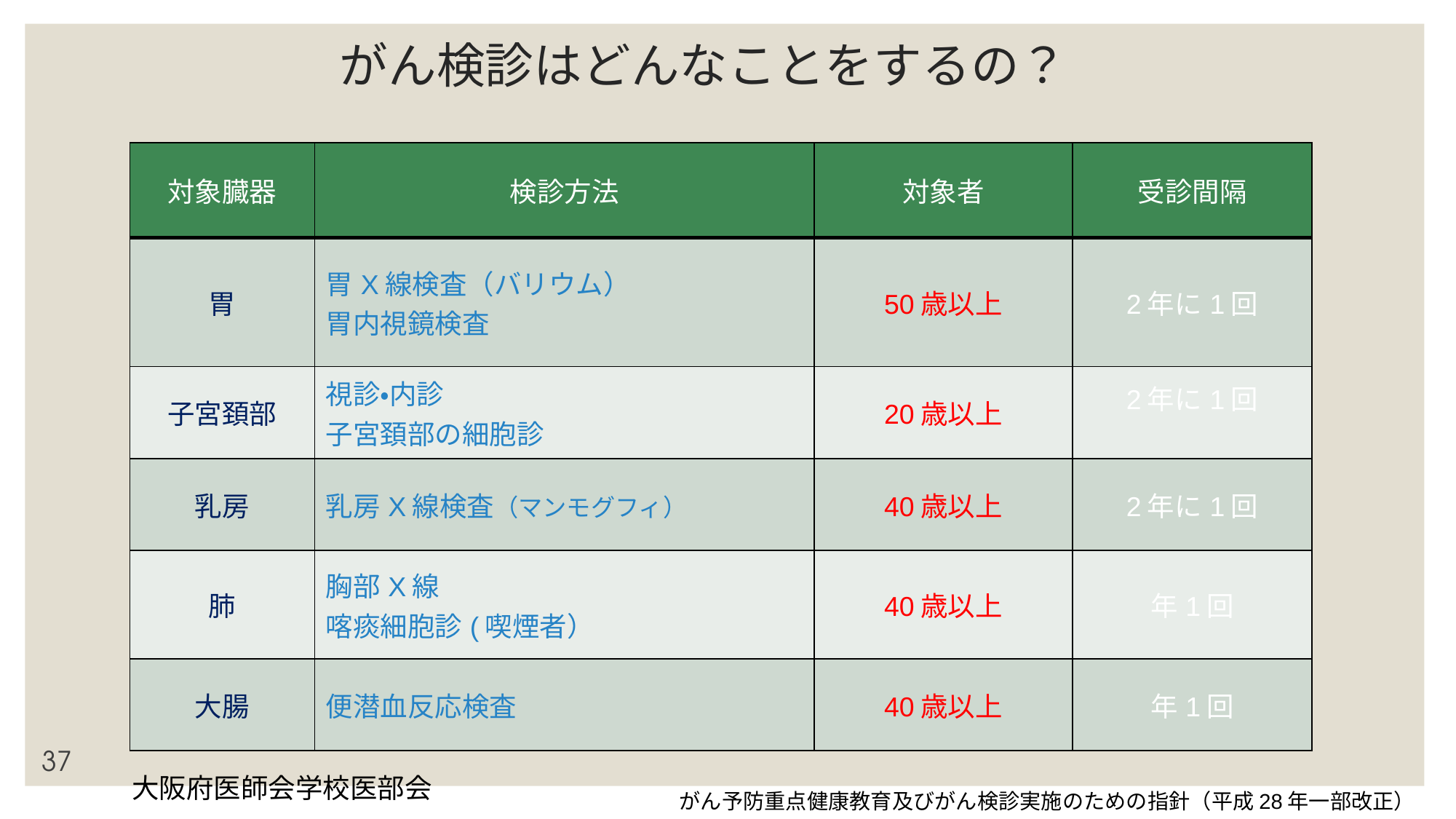

# がん検診はどんなことをするの？
| 対象臓器 | 検診方法 | 対象者 | 受診間隔 |
| --- | --- | --- | --- |
| 胃 | 胃X線検査（バリウム） 胃内視鏡検査 | 50歳以上 | 2年に1回 |
| 子宮頚部 | 視診・内診 子宮頚部の細胞診 | 20歳以上 | 2年に1回 |
| 乳房 | 乳房X線検査（マンモグフィ） | 40歳以上 | 2年に1回 |
| 肺 | 胸部X線 喀痰細胞診(喫煙者） | 40歳以上 | 年1回 |
| 大腸 | 便潜血反応検査 | 40歳以上 | 年1回 |
37
大阪府医師会学校医部会
がん予防重点健康教育及びがん検診実施のための指針（平成28年一部改正）